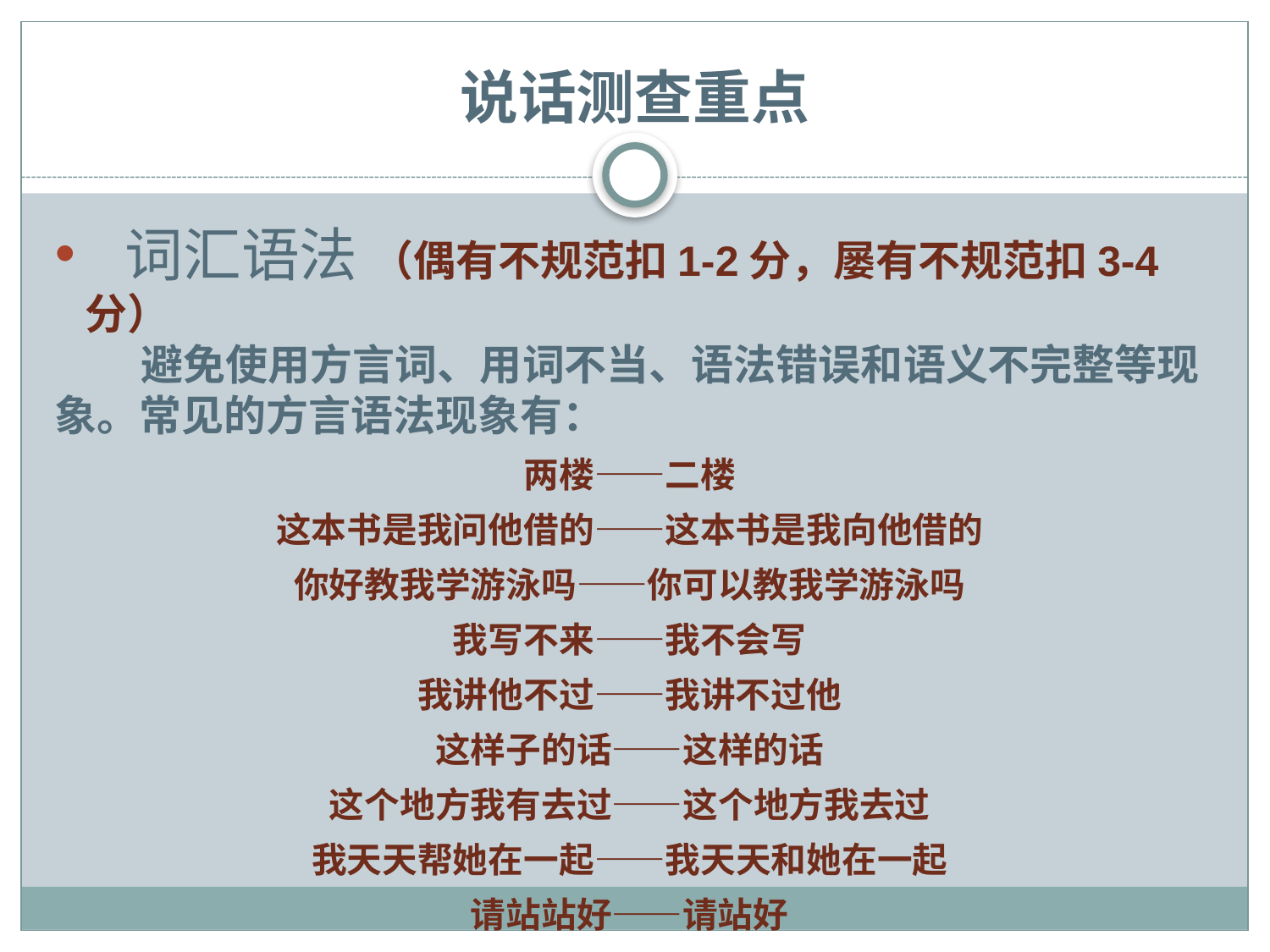

# 说话测查重点
  词汇语法 （偶有不规范扣1-2分，屡有不规范扣3-4分）
        避免使用方言词、用词不当、语法错误和语义不完整等现象。常见的方言语法现象有：
两楼——二楼
这本书是我问他借的——这本书是我向他借的
你好教我学游泳吗——你可以教我学游泳吗
我写不来——我不会写
我讲他不过——我讲不过他
这样子的话——这样的话
这个地方我有去过——这个地方我去过
我天天帮她在一起——我天天和她在一起
请站站好——请站好